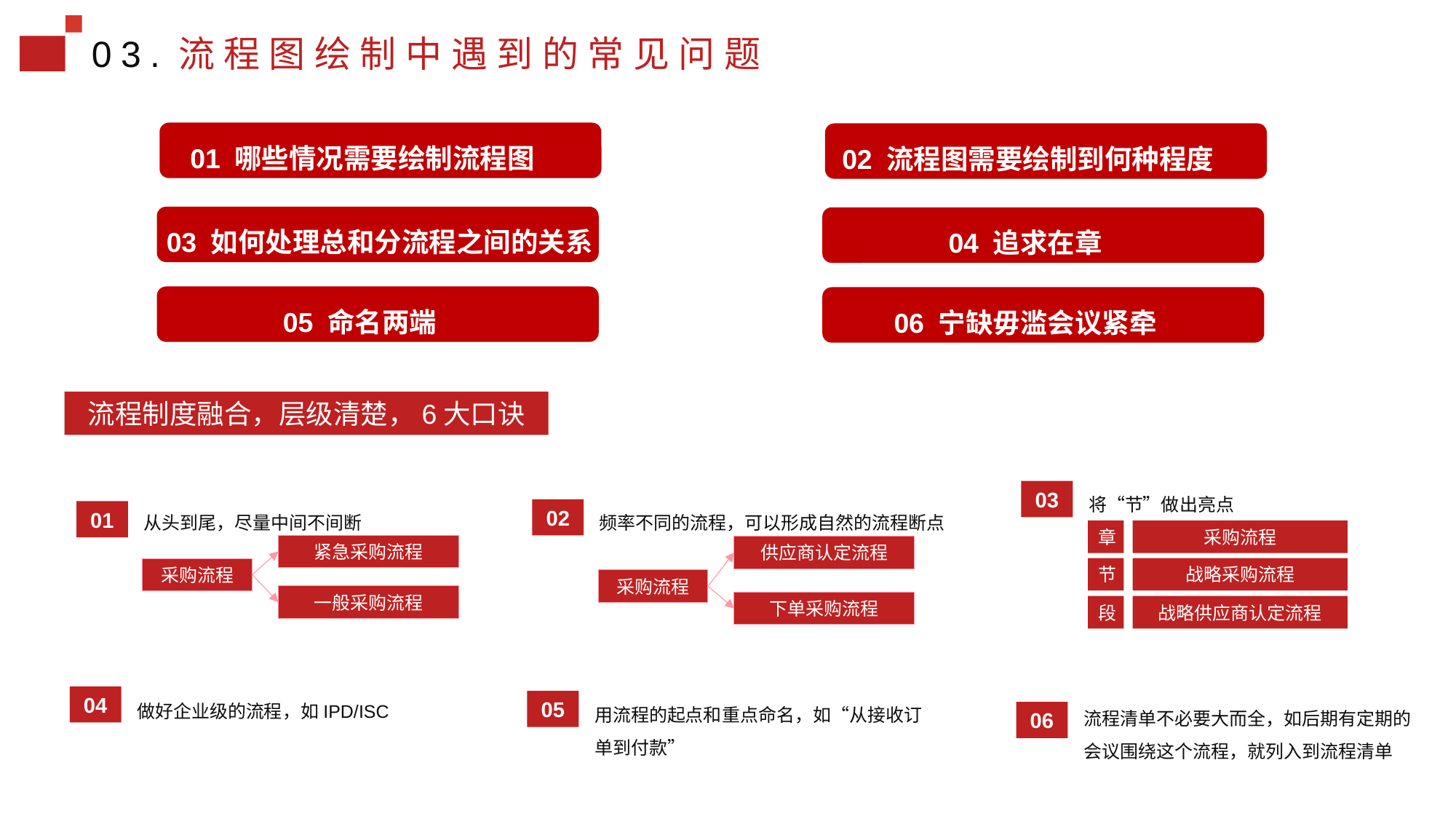

03.流程图绘制中遇到的常见问题
01 哪些情况需要绘制流程图
02 流程图需要绘制到何种程度

03 如何处理总和分流程之间的关系
04 追求在章

05 命名两端
06 宁缺毋滥会议紧牵

流程制度融合，层级清楚，6大口诀
将“节”做出亮点
03
从头到尾，尽量中间不间断
频率不同的流程，可以形成自然的流程断点
02
01
章
采购流程
紧急采购流程
供应商认定流程
节
战略采购流程
采购流程
采购流程
一般采购流程
下单采购流程
段
战略供应商认定流程
做好企业级的流程，如IPD/ISC
04
用流程的起点和重点命名，如“从接收订单到付款”
流程清单不必要大而全，如后期有定期的会议围绕这个流程，就列入到流程清单
05
06